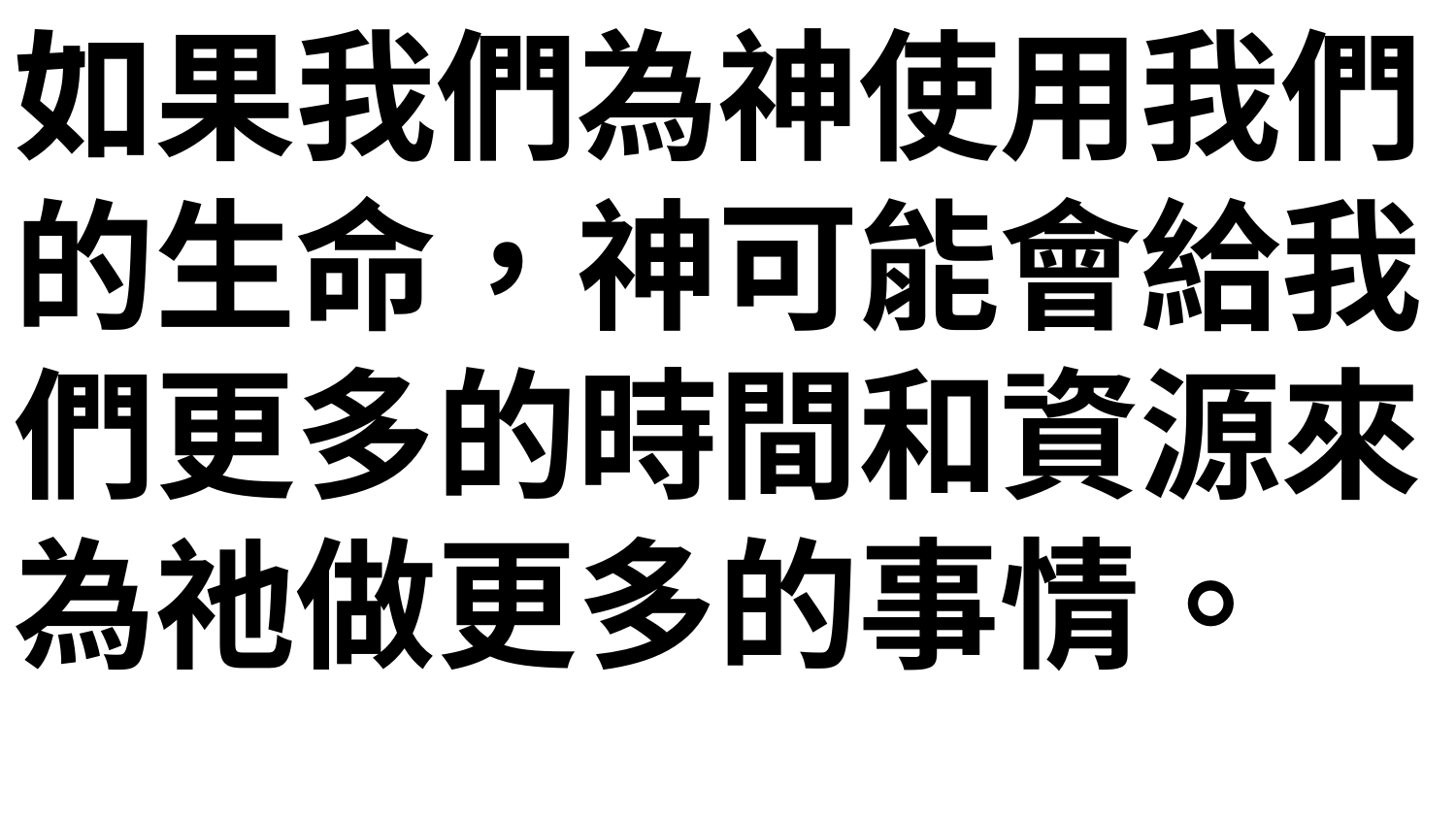

如果我們為神使用我們的生命，神可能會給我們更多的時間和資源來為祂做更多的事情。